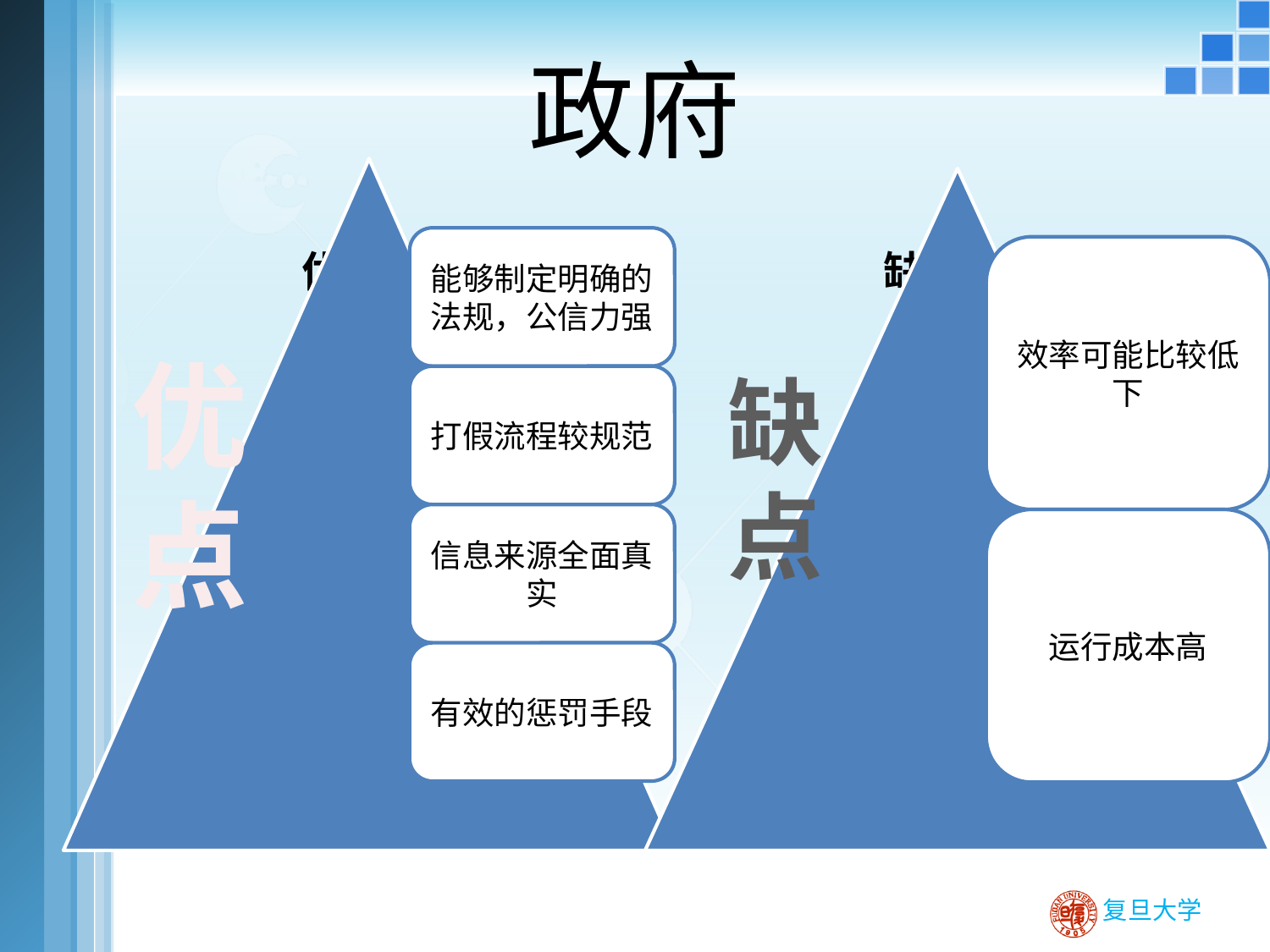

# 政府
能够制定明确的法规，公信力强
打假流程较规范
信息来源全面真实
有效的惩罚手段
效率可能比较低下
运行成本高
优点
缺点
优点
缺
点